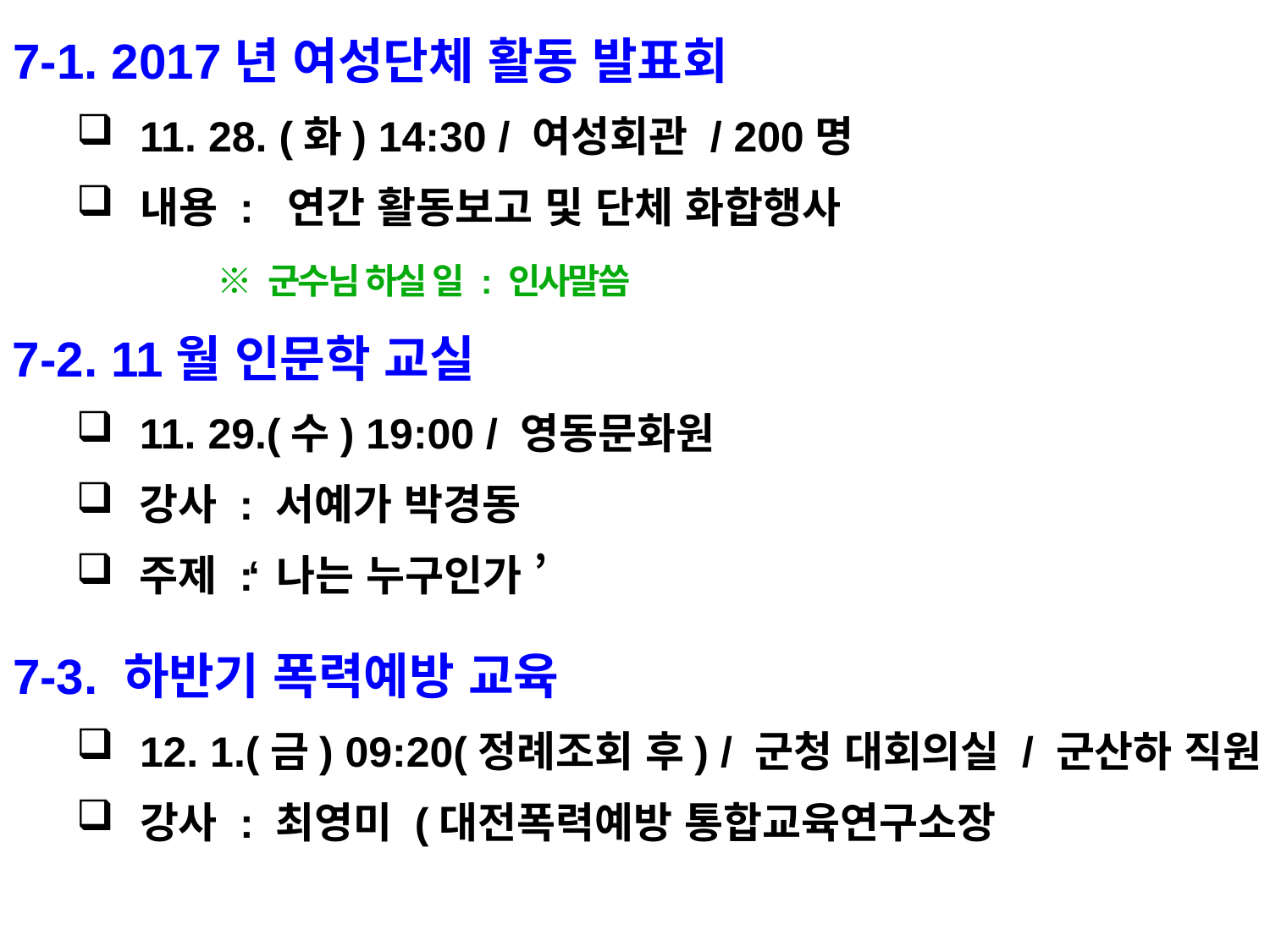

7-1. 2017년 여성단체 활동 발표회
11. 28. (화) 14:30 / 여성회관 / 200명
내용 :  연간 활동보고 및 단체 화합행사
               ※ 군수님 하실 일 : 인사말씀

7-2. 11월 인문학 교실
11. 29.(수) 19:00 / 영동문화원
강사 : 서예가 박경동
주제 :‘ 나는 누구인가 ’

7-3. 하반기 폭력예방 교육
12. 1.(금) 09:20(정례조회 후) / 군청 대회의실 / 군산하 직원
강사 : 최영미 (대전폭력예방 통합교육연구소장